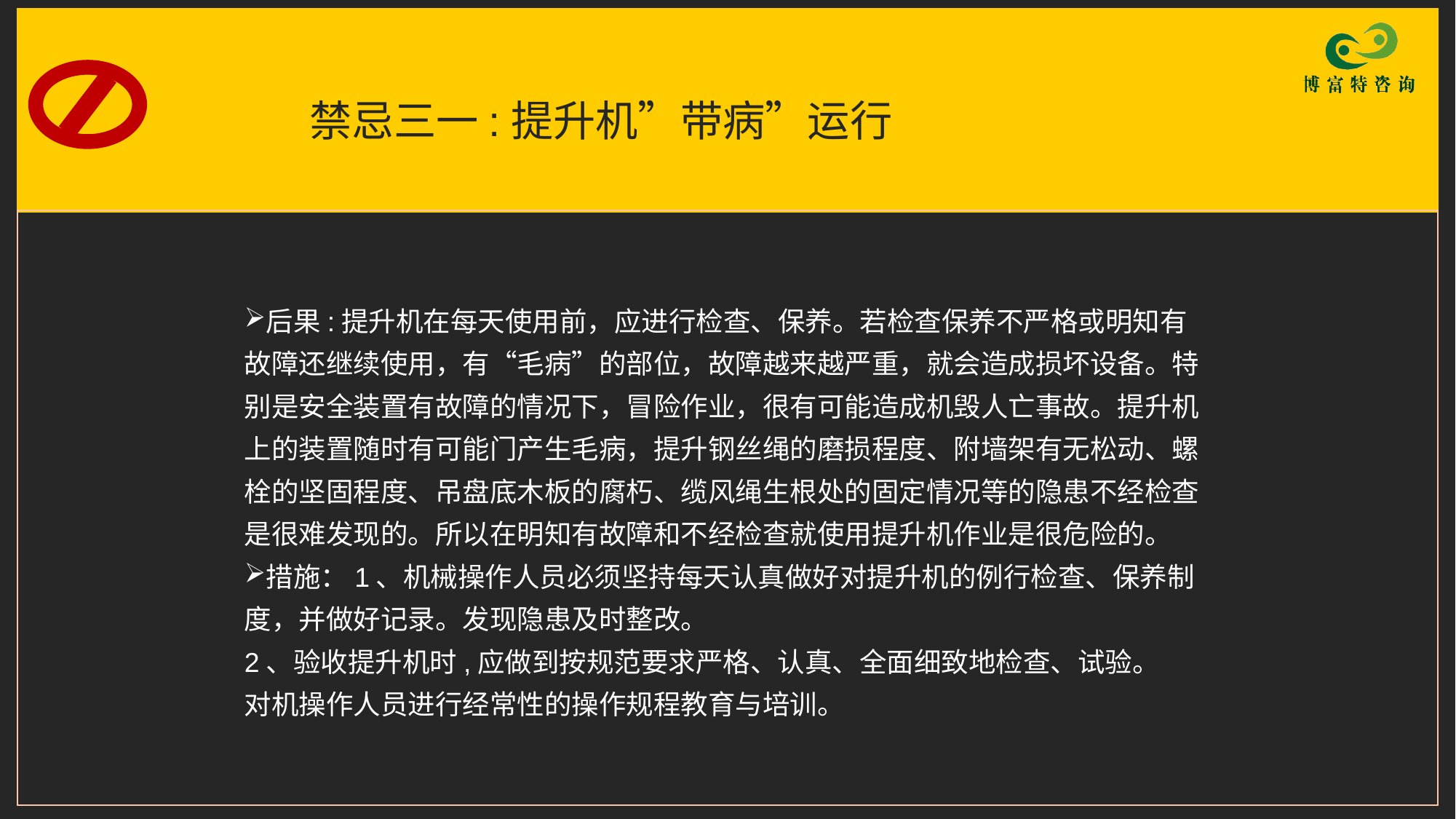

# 禁忌三一:提升机”带病”运行
后果:提升机在每天使用前，应进行检查、保养。若检查保养不严格或明知有故障还继续使用，有“毛病”的部位，故障越来越严重，就会造成损坏设备。特别是安全装置有故障的情况下，冒险作业，很有可能造成机毁人亡事故。提升机上的装置随时有可能门产生毛病，提升钢丝绳的磨损程度、附墙架有无松动、螺栓的坚固程度、吊盘底木板的腐朽、缆风绳生根处的固定情况等的隐患不经检查是很难发现的。所以在明知有故障和不经检查就使用提升机作业是很危险的。
措施：1、机械操作人员必须坚持每天认真做好对提升机的例行检查、保养制度，并做好记录。发现隐患及时整改。
2、验收提升机时,应做到按规范要求严格、认真、全面细致地检查、试验。
对机操作人员进行经常性的操作规程教育与培训。